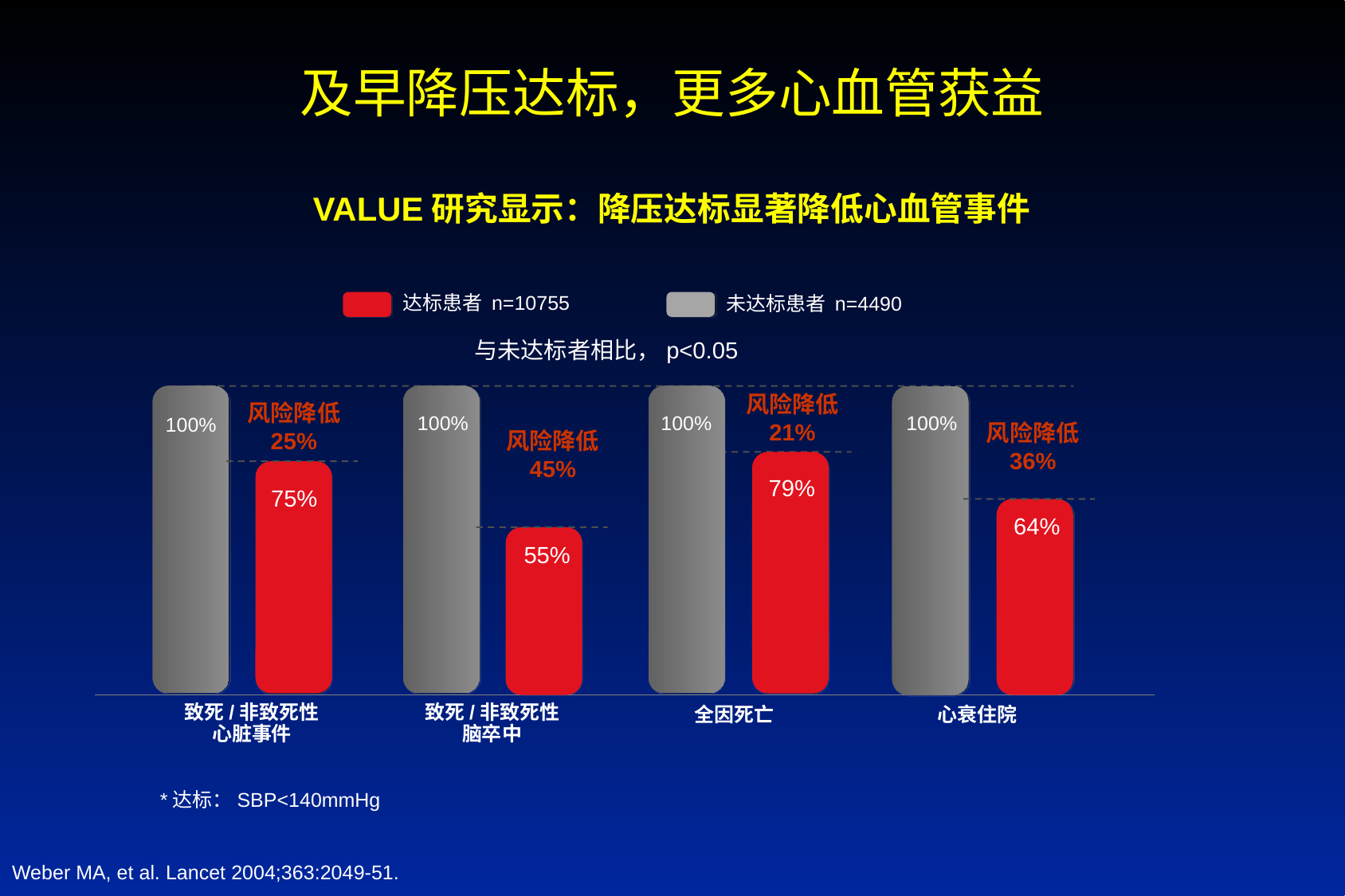

# 及早降压达标，更多心血管获益
VALUE研究显示：降压达标显著降低心血管事件

达标患者 n=10755
未达标患者 n=4490

与未达标者相比，p<0.05

风险降低
21%

风险降低
25%

100%
100%
100%
100%
风险降低
36%
风险降低
45%

79%

75%

64%

55%
1.00

致死/非致死性心脏事件
致死/非致死性脑卒中
全因死亡

心衰住院
*达标：SBP<140mmHg
Weber MA, et al. Lancet 2004;363:2049-51.